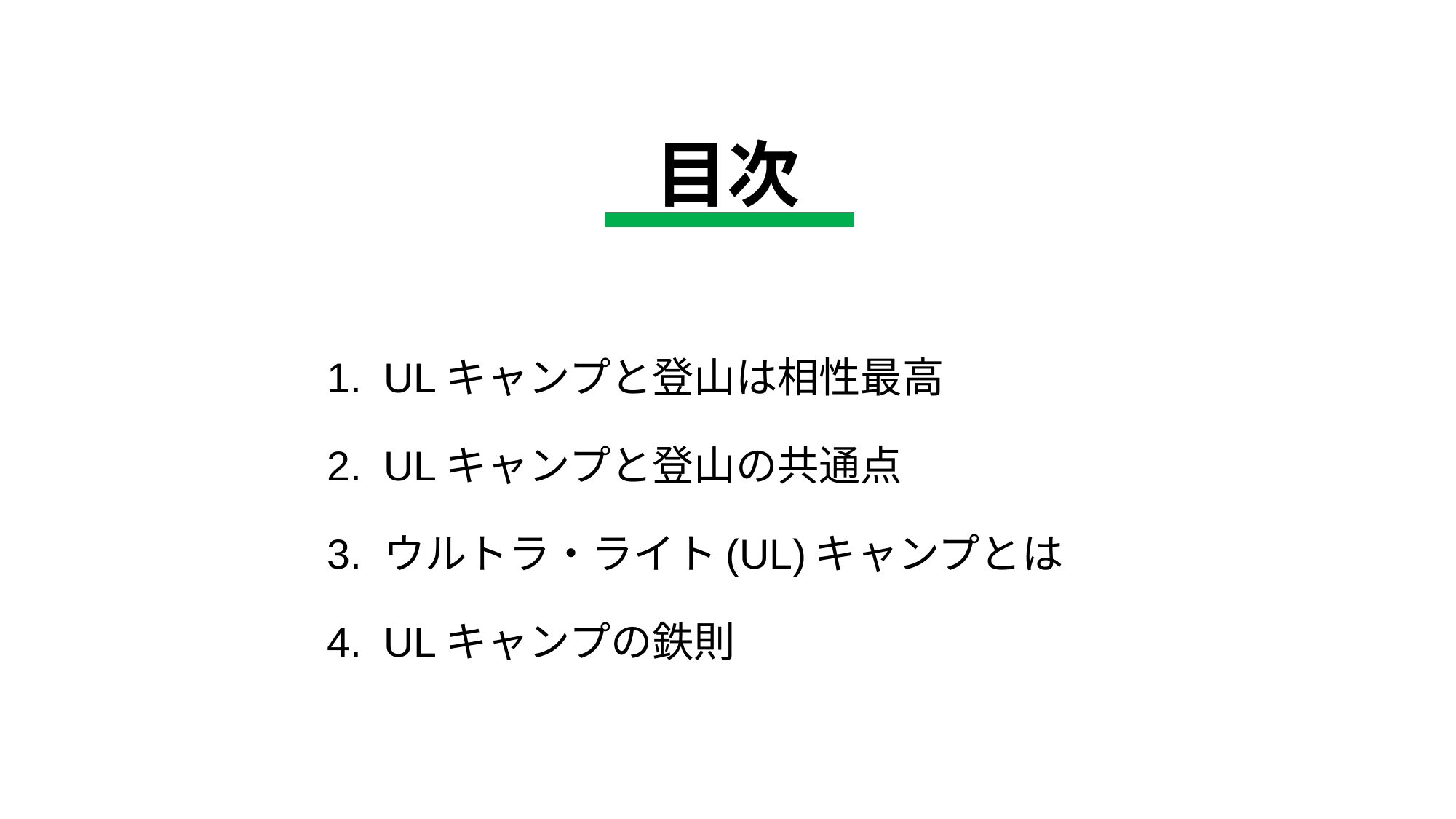

# 目次
ULキャンプと登山は相性最高
ULキャンプと登山の共通点
ウルトラ・ライト(UL)キャンプとは
ULキャンプの鉄則